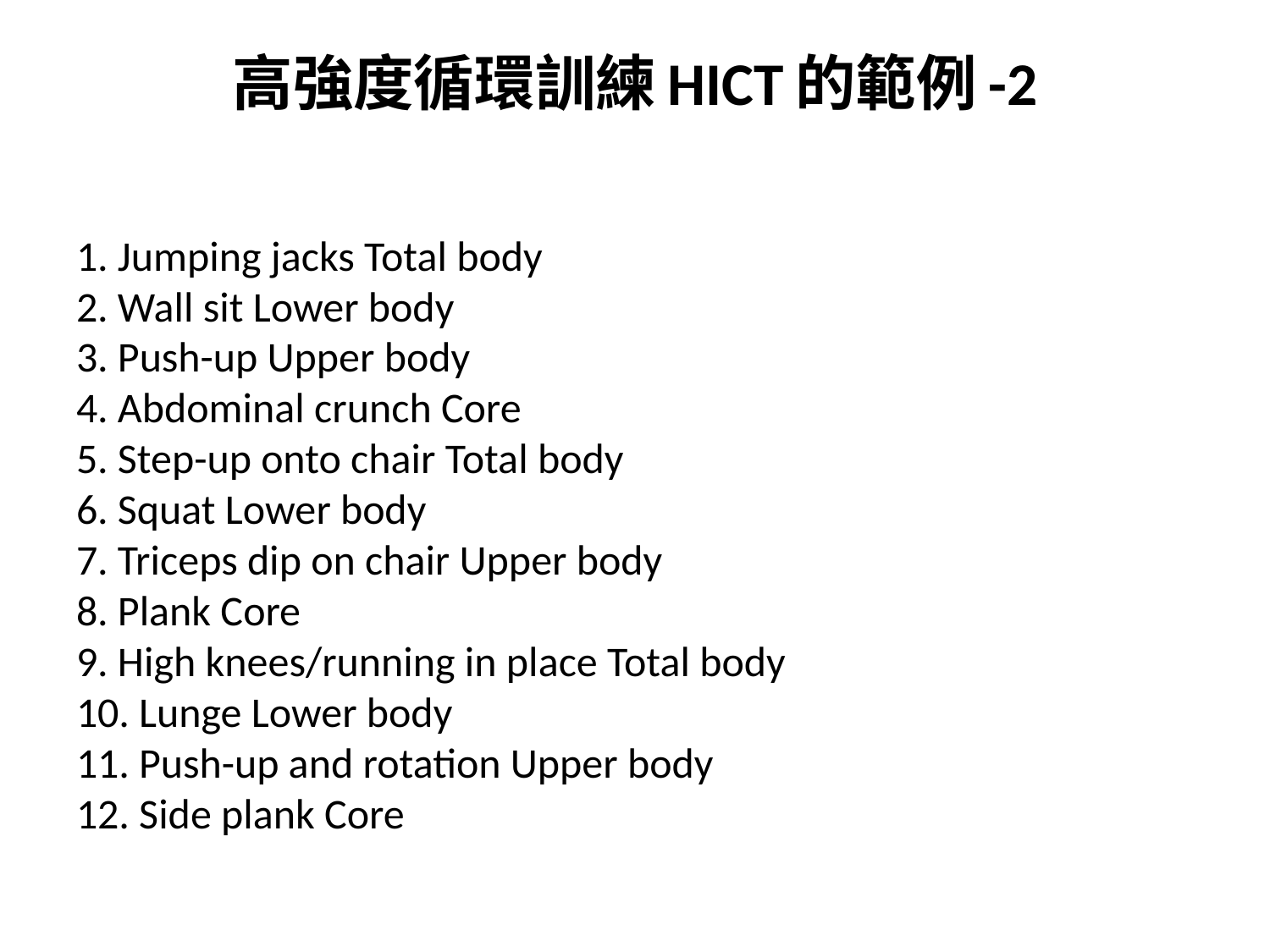

# 高強度循環訓練HICT的範例-2
1. Jumping jacks Total body
2. Wall sit Lower body
3. Push-up Upper body
4. Abdominal crunch Core
5. Step-up onto chair Total body
6. Squat Lower body
7. Triceps dip on chair Upper body
8. Plank Core
9. High knees/running in place Total body
10. Lunge Lower body
11. Push-up and rotation Upper body
12. Side plank Core